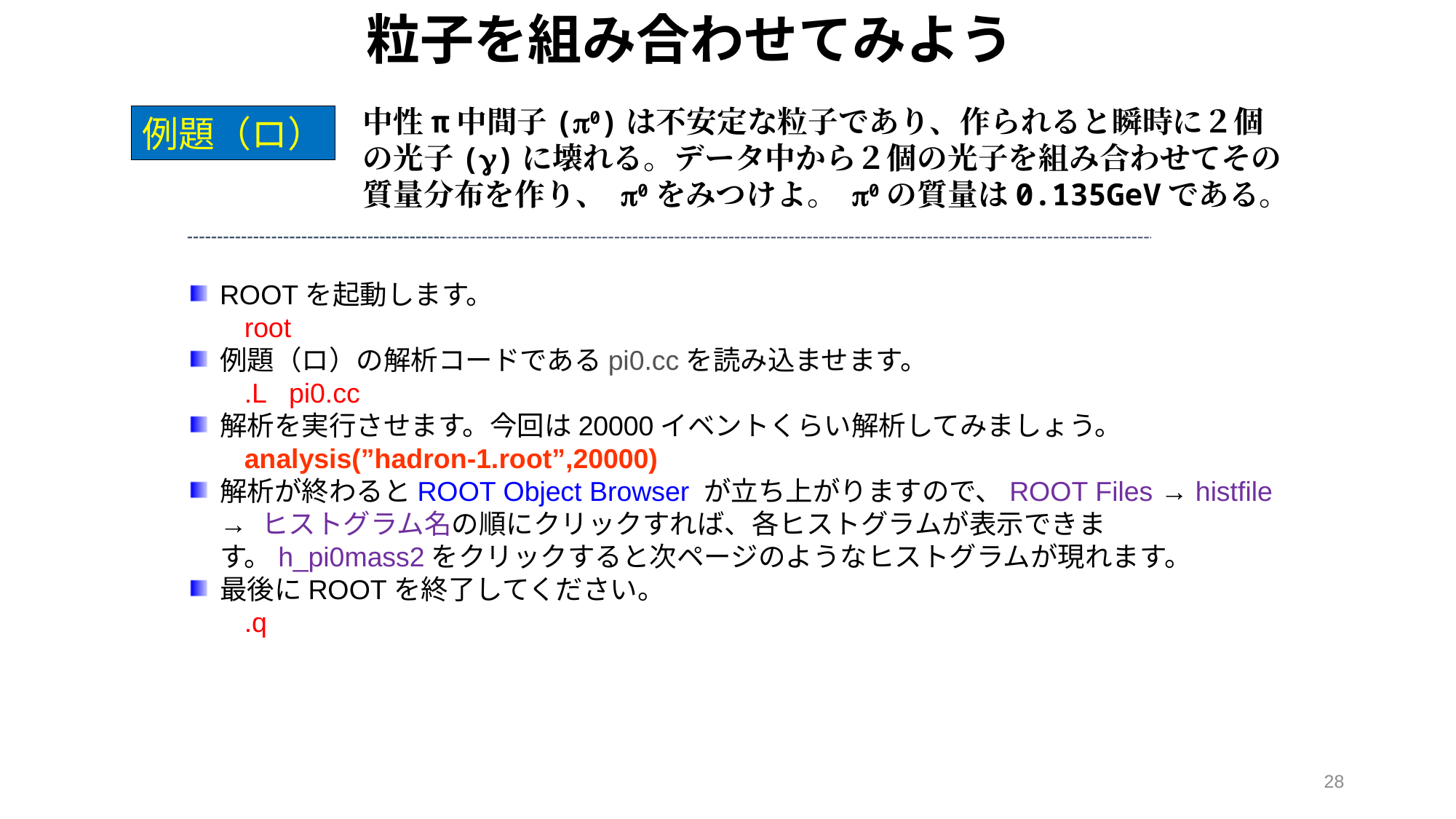

# 粒子を組み合わせてみよう
中性π中間子(π0)は不安定な粒子であり、作られると瞬時に２個の光子(γ)に壊れる。データ中から２個の光子を組み合わせてその質量分布を作り、 π0をみつけよ。 π0の質量は0.135GeVである。
例題（ロ）
ROOTを起動します。
root
例題（ロ）の解析コードであるpi0.ccを読み込ませます。
.L   pi0.cc
解析を実行させます。今回は20000イベントくらい解析してみましょう。
analysis(”hadron-1.root”,20000)
解析が終わるとROOT Object Browser が立ち上がりますので、ROOT Files → histfile → ヒストグラム名の順にクリックすれば、各ヒストグラムが表示できます。h_pi0mass2をクリックすると次ページのようなヒストグラムが現れます。
最後にROOTを終了してください。
.q
28